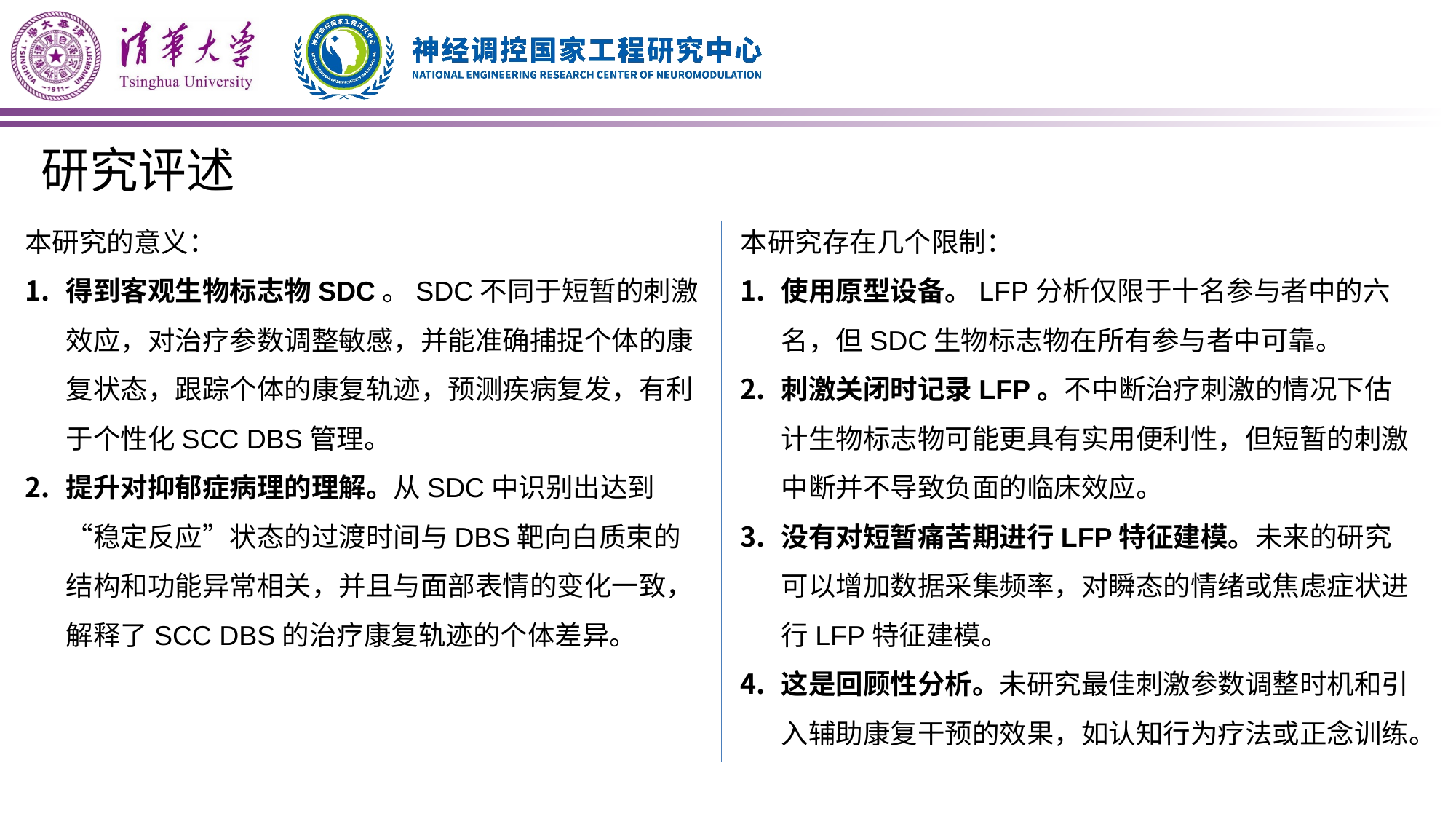

# 研究评述
本研究的意义：
得到客观生物标志物SDC。SDC不同于短暂的刺激效应，对治疗参数调整敏感，并能准确捕捉个体的康复状态，跟踪个体的康复轨迹，预测疾病复发，有利于个性化SCC DBS管理。
提升对抑郁症病理的理解。从SDC中识别出达到“稳定反应”状态的过渡时间与DBS靶向白质束的结构和功能异常相关，并且与面部表情的变化一致，解释了SCC DBS的治疗康复轨迹的个体差异。
本研究存在几个限制：
使用原型设备。LFP分析仅限于十名参与者中的六名，但SDC生物标志物在所有参与者中可靠。
刺激关闭时记录LFP。不中断治疗刺激的情况下估计生物标志物可能更具有实用便利性，但短暂的刺激中断并不导致负面的临床效应。
没有对短暂痛苦期进行LFP特征建模。未来的研究可以增加数据采集频率，对瞬态的情绪或焦虑症状进行LFP特征建模。
这是回顾性分析。未研究最佳刺激参数调整时机和引入辅助康复干预的效果，如认知行为疗法或正念训练。